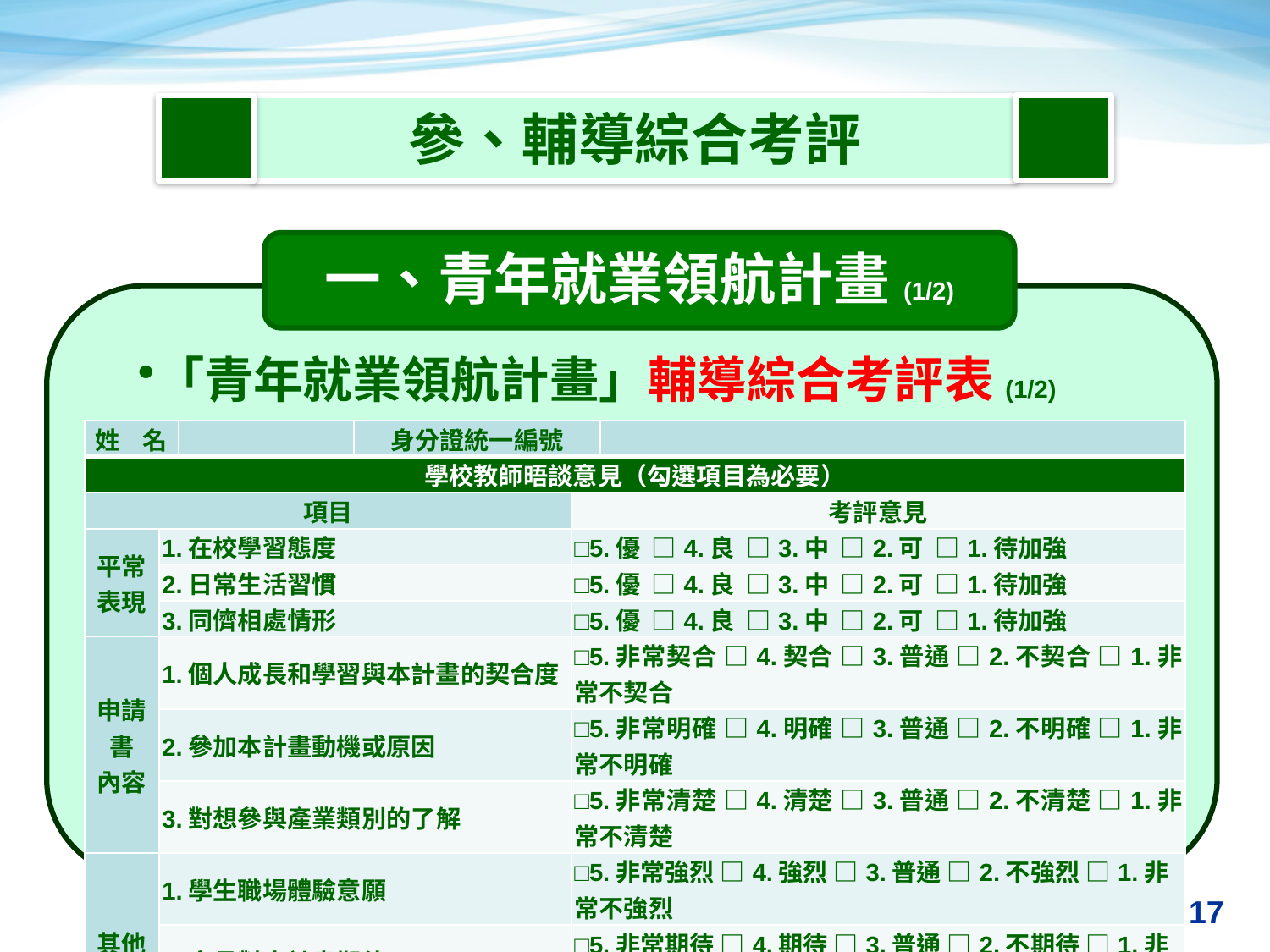

參、輔導綜合考評
一、青年就業領航計畫(1/2)

「青年就業領航計畫」輔導綜合考評表(1/2)

| 姓 名 |  |  | 身分證統一編號 |  |  |
| --- | --- | --- | --- | --- | --- |
| 學校教師晤談意見（勾選項目為必要） |  |  |  |  |  |
| 項目 |  |  |  | 考評意見 |  |
| 平常 表現 | 1.在校學習態度 |  |  | □5.優 □4.良 □3.中 □2.可 □1.待加強 |  |
|  | 2.日常生活習慣 |  |  | □5.優 □4.良 □3.中 □2.可 □1.待加強 |  |
|  | 3.同儕相處情形 |  |  | □5.優 □4.良 □3.中 □2.可 □1.待加強 |  |
| 申請 書 內容 | 1.個人成長和學習與本計畫的契合度 |  |  | □5.非常契合 □4.契合 □3.普通 □2.不契合 □1.非常不契合 |  |
|  | 2.參加本計畫動機或原因 |  |  | □5.非常明確 □4.明確 □3.普通 □2.不明確 □1.非常不明確 |  |
|  | 3.對想參與產業類別的了解 |  |  | □5.非常清楚 □4.清楚 □3.普通 □2.不清楚 □1.非常不清楚 |  |
| 其他 意見 | 1.學生職場體驗意願 |  |  | □5.非常強烈 □4.強烈 □3.普通 □2.不強烈 □1.非常不強烈 |  |
|  | 2.家長對本計畫期待 |  |  | □5.非常期待 □4.期待 □3.普通 □2.不期待 □1.非常不期待 |  |
|  | 3.有助於了解該學生的其他描述與說明：（可視需要填寫） |  |  |  |  |
| 晤談導師、任課教師、輔導處（室）或生涯規劃課程教師簽名： |  |  |  |  |  |
17
17